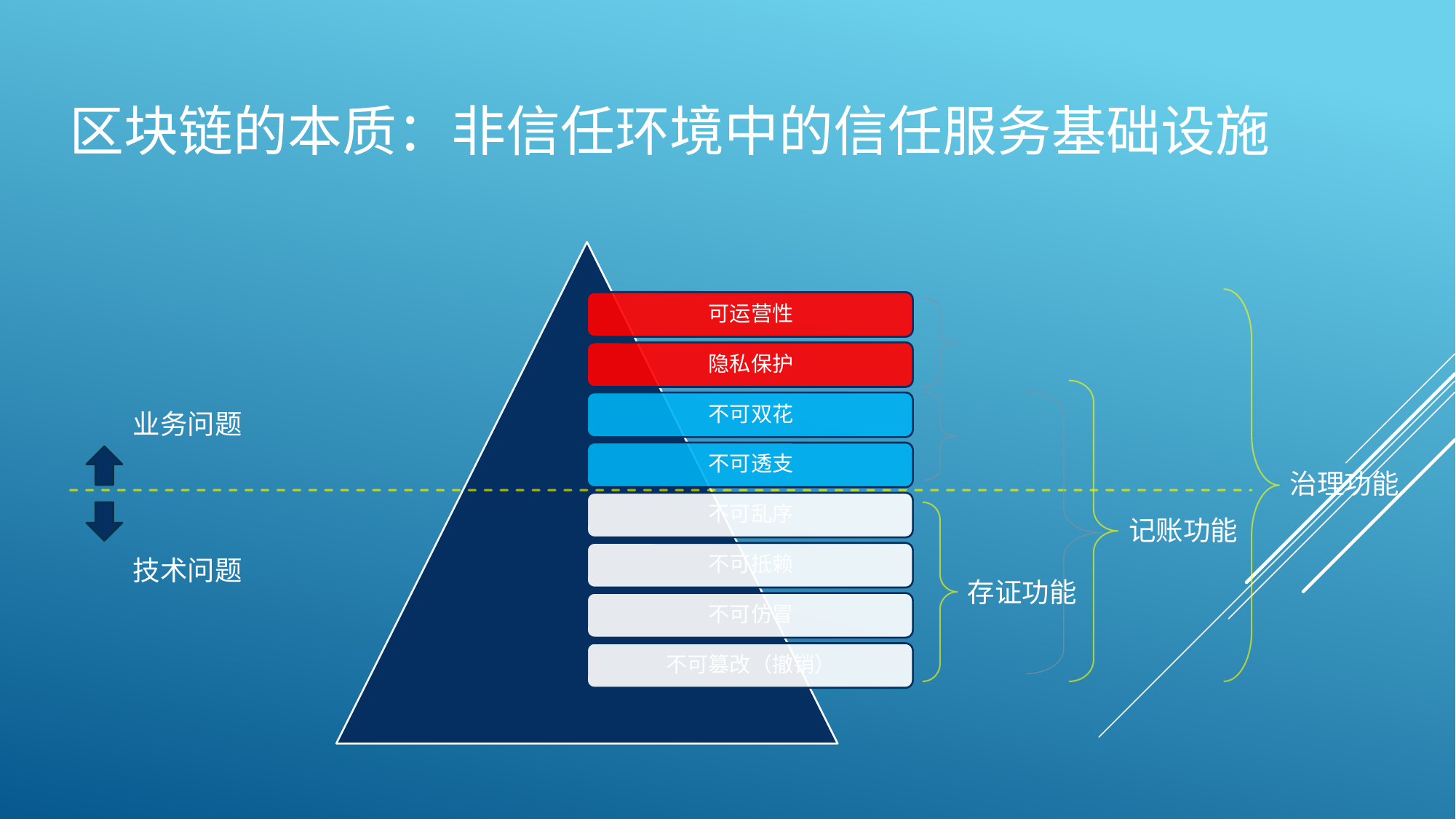

# 区块链的本质：非信任环境中的信任服务基础设施
可运营性
隐私保护
不可双花
不可透支
不可乱序
不可抵赖
不可仿冒
不可篡改（撤销）

业务问题

治理功能

记账功能
技术问题
存证功能